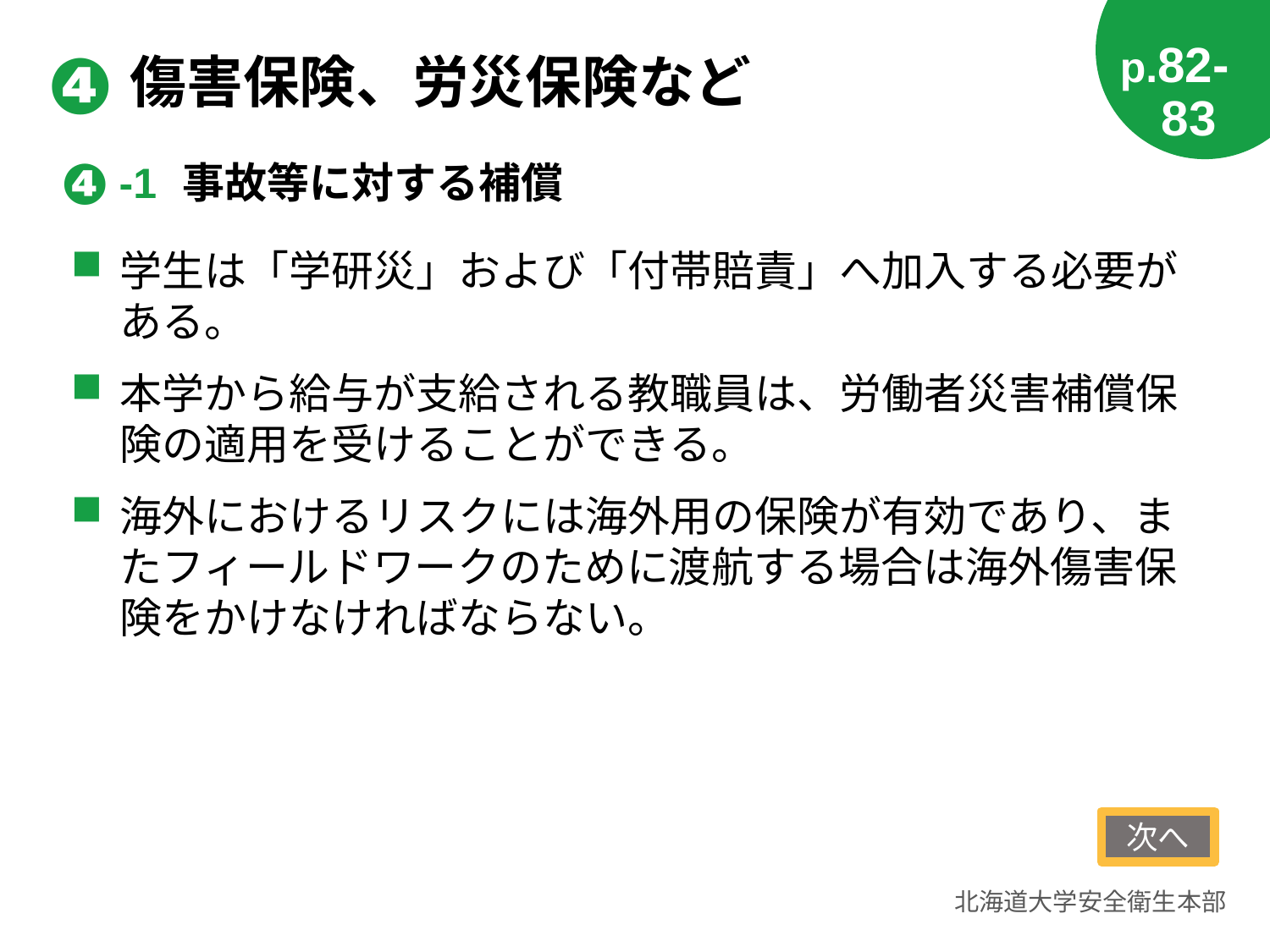

p.82-
   83
❹
# 傷害保険、労災保険など
❹
事故等に対する補償
-1
学生は「学研災」および「付帯賠責」へ加入する必要がある。
本学から給与が支給される教職員は、労働者災害補償保険の適用を受けることができる。
海外におけるリスクには海外用の保険が有効であり、またフィールドワークのために渡航する場合は海外傷害保険をかけなければならない。
次へ